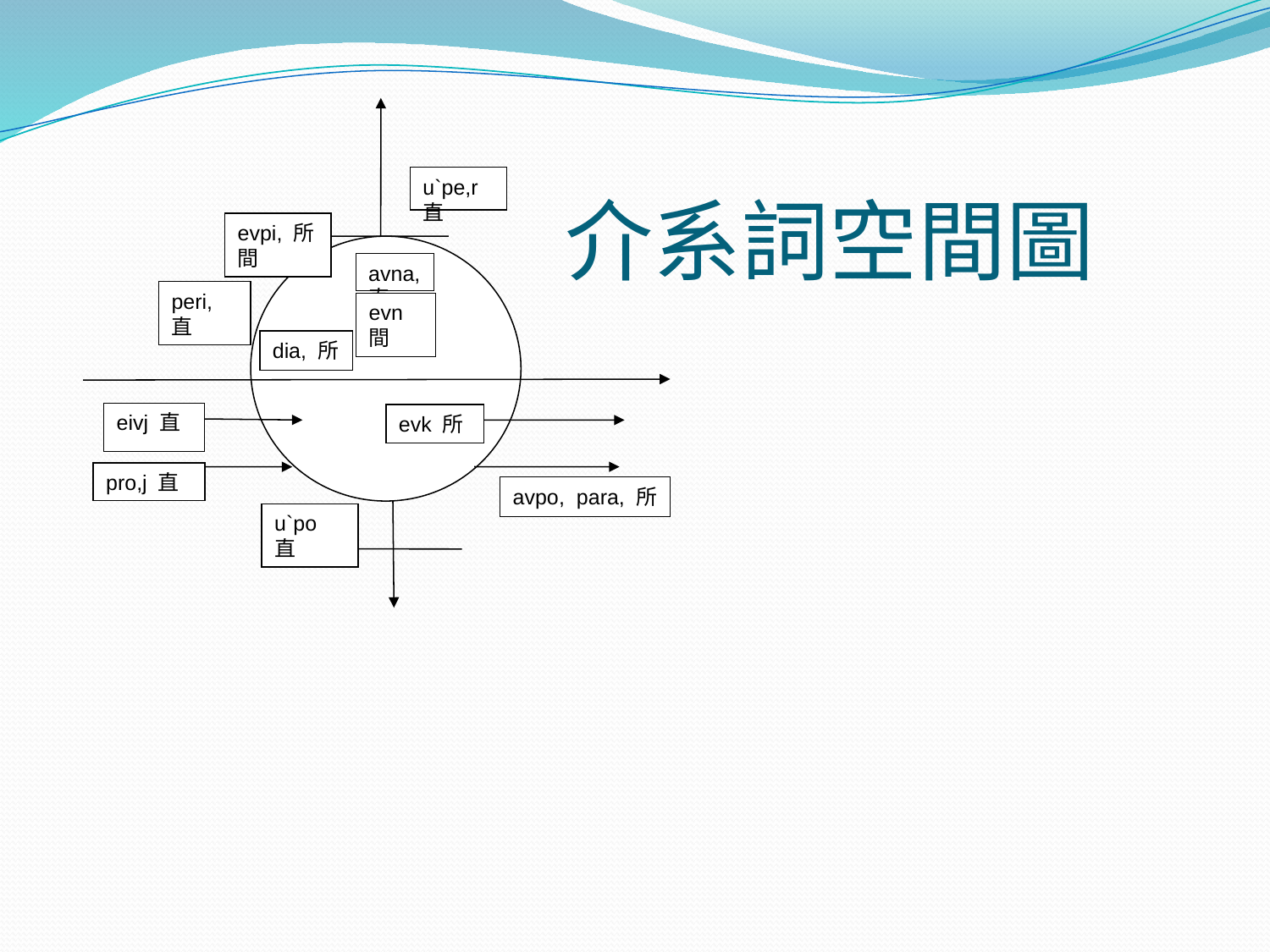

# 介系詞空間圖
u`pe,r直
evpi, 所間

avna,直
peri,直
evn 間
dia, 所

eivj 直
evk 所

pro,j 直

avpo,  para, 所

u`po 直